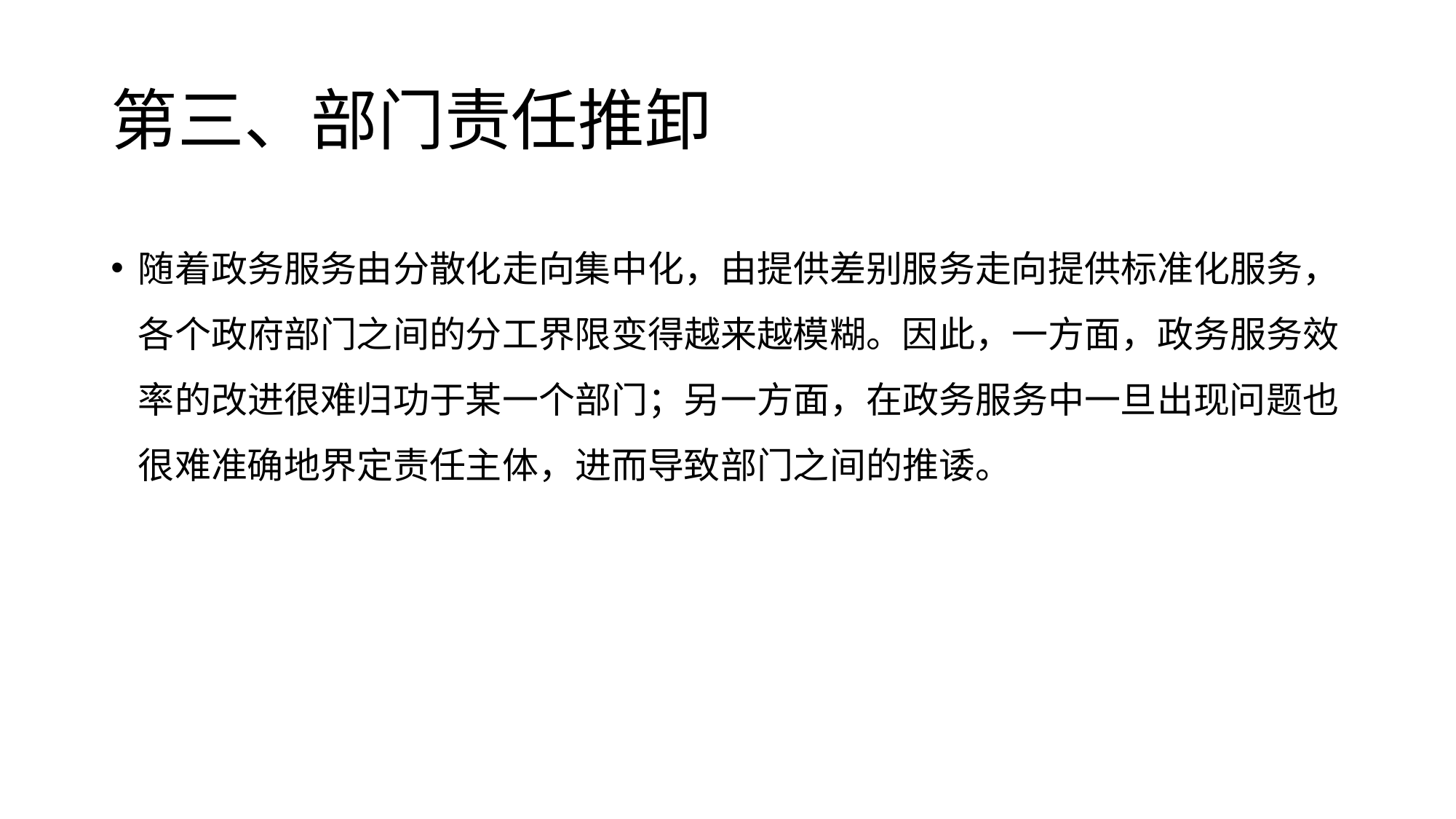

# 第三、部门责任推卸
随着政务服务由分散化走向集中化，由提供差别服务走向提供标准化服务，各个政府部门之间的分工界限变得越来越模糊。因此，一方面，政务服务效率的改进很难归功于某一个部门；另一方面，在政务服务中一旦出现问题也很难准确地界定责任主体，进而导致部门之间的推诿。